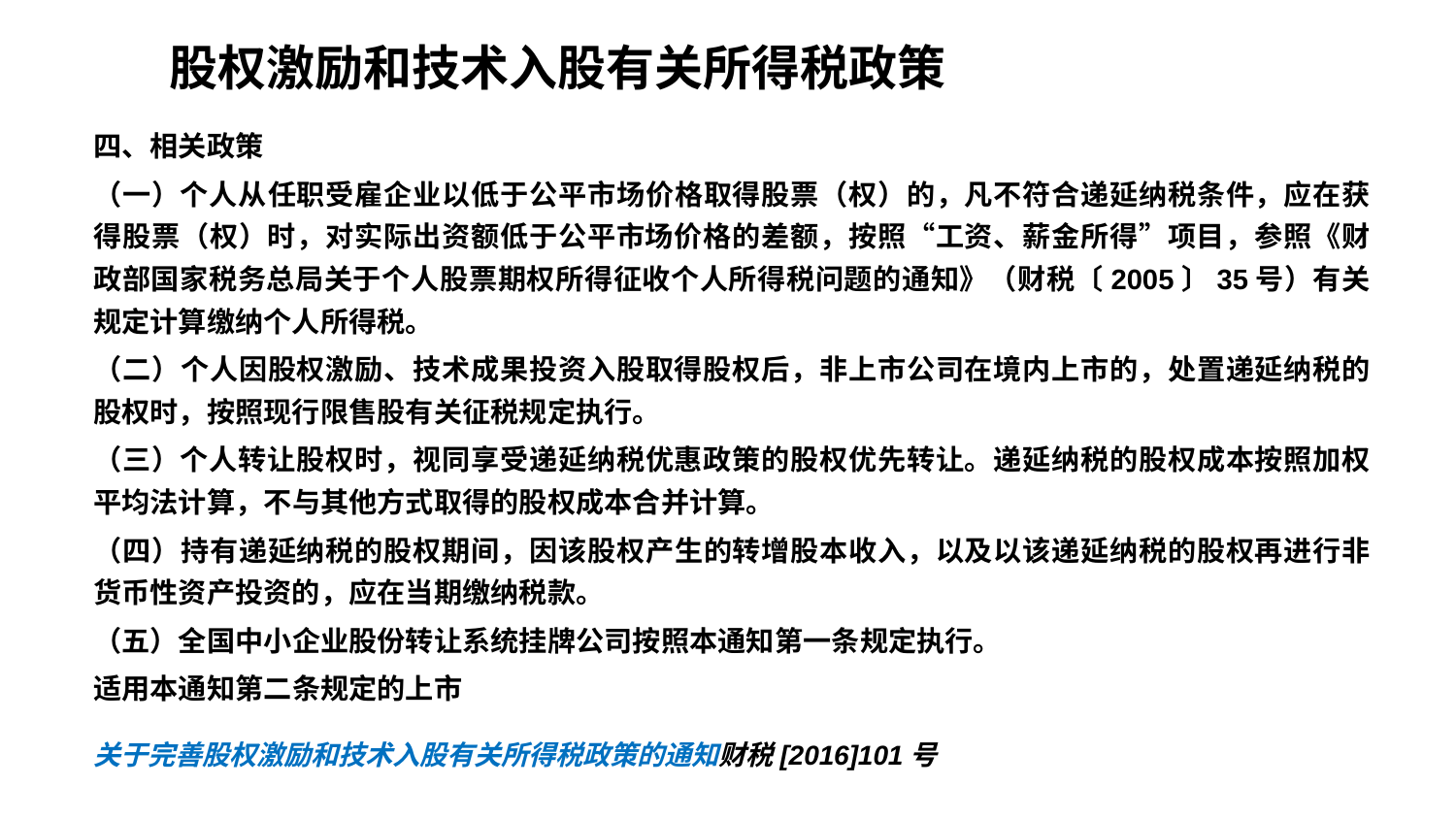

# 股权激励和技术入股有关所得税政策
四、相关政策
（一）个人从任职受雇企业以低于公平市场价格取得股票（权）的，凡不符合递延纳税条件，应在获得股票（权）时，对实际出资额低于公平市场价格的差额，按照“工资、薪金所得”项目，参照《财政部国家税务总局关于个人股票期权所得征收个人所得税问题的通知》（财税〔2005〕35号）有关规定计算缴纳个人所得税。
（二）个人因股权激励、技术成果投资入股取得股权后，非上市公司在境内上市的，处置递延纳税的股权时，按照现行限售股有关征税规定执行。
（三）个人转让股权时，视同享受递延纳税优惠政策的股权优先转让。递延纳税的股权成本按照加权平均法计算，不与其他方式取得的股权成本合并计算。
（四）持有递延纳税的股权期间，因该股权产生的转增股本收入，以及以该递延纳税的股权再进行非货币性资产投资的，应在当期缴纳税款。
（五）全国中小企业股份转让系统挂牌公司按照本通知第一条规定执行。
适用本通知第二条规定的上市
关于完善股权激励和技术入股有关所得税政策的通知财税[2016]101号